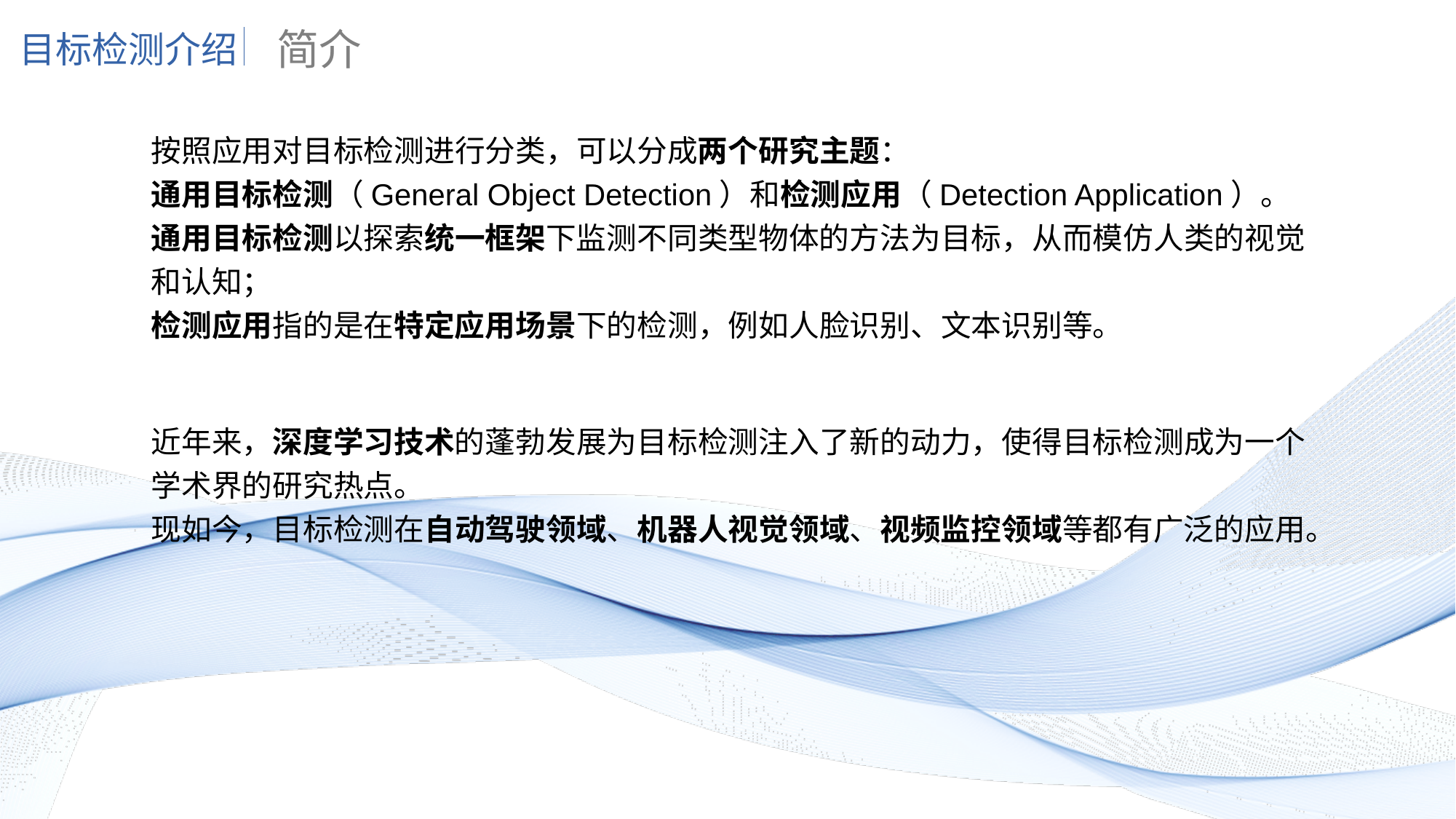

简介
目标检测介绍
按照应用对目标检测进行分类，可以分成两个研究主题：
通用目标检测（General Object Detection）和检测应用（Detection Application）。
通用目标检测以探索统一框架下监测不同类型物体的方法为目标，从而模仿人类的视觉和认知；
检测应用指的是在特定应用场景下的检测，例如人脸识别、文本识别等。

近年来，深度学习技术的蓬勃发展为目标检测注入了新的动力，使得目标检测成为一个学术界的研究热点。
现如今，目标检测在自动驾驶领域、机器人视觉领域、视频监控领域等都有广泛的应用。